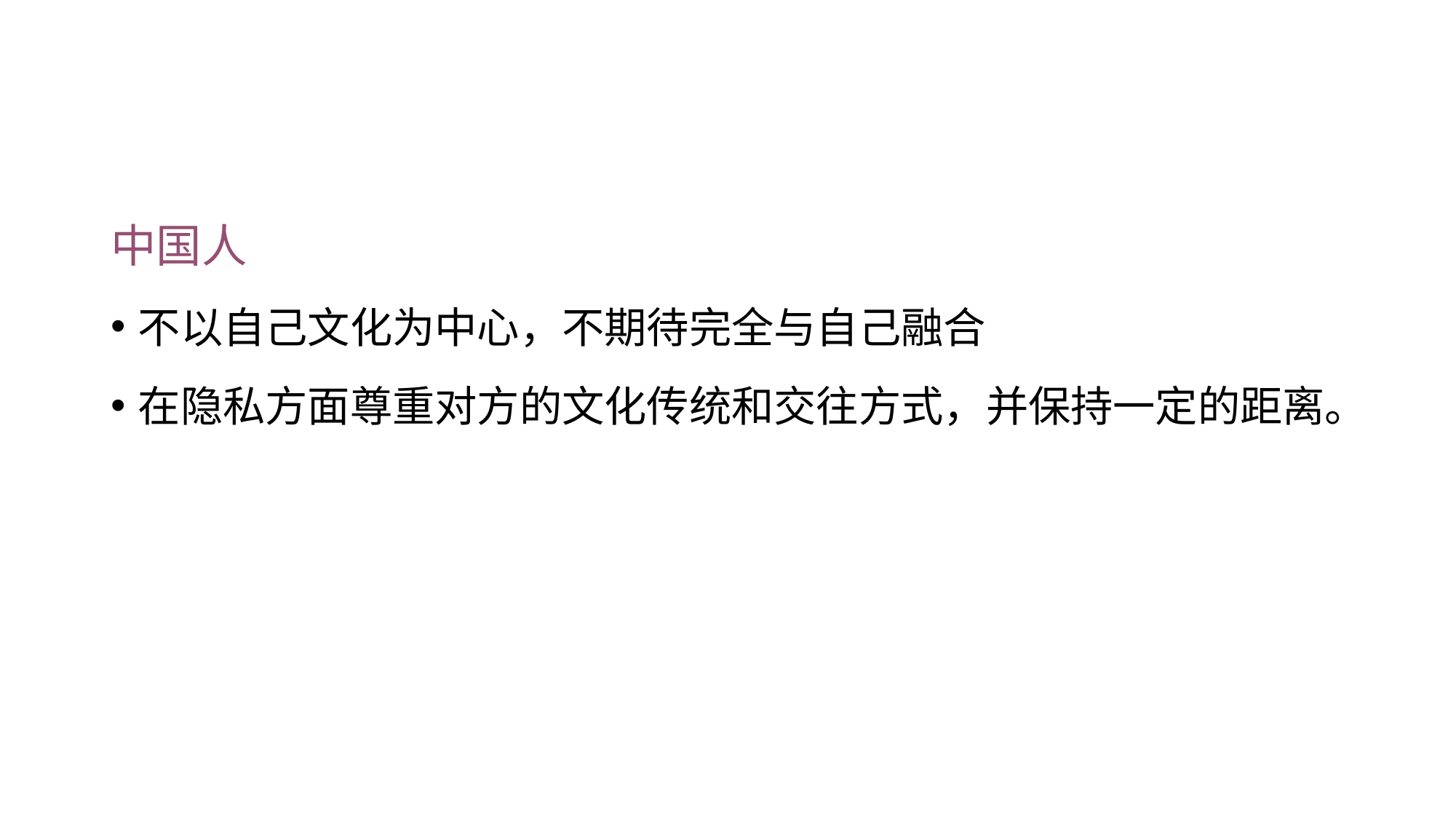

中国人
不以自己文化为中心，不期待完全与自己融合
在隐私方面尊重对方的文化传统和交往方式，并保持一定的距离。